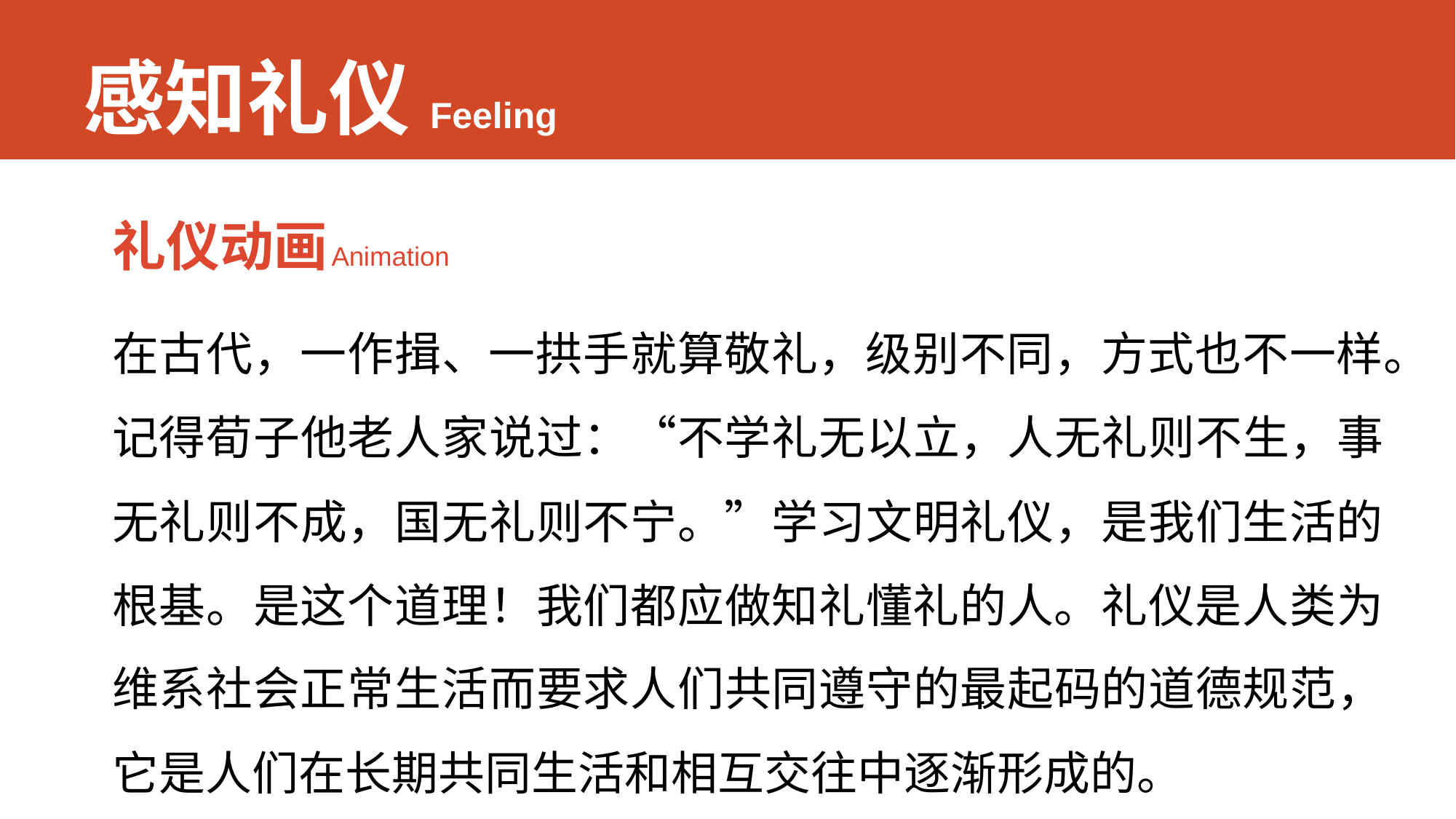

# 感知礼仪Feeling
礼仪动画Animation
在古代，一作揖、一拱手就算敬礼，级别不同，方式也不一样。记得荀子他老人家说过：“不学礼无以立，人无礼则不生，事无礼则不成，国无礼则不宁。”学习文明礼仪，是我们生活的根基。是这个道理！我们都应做知礼懂礼的人。礼仪是人类为维系社会正常生活而要求人们共同遵守的最起码的道德规范，它是人们在长期共同生活和相互交往中逐渐形成的。